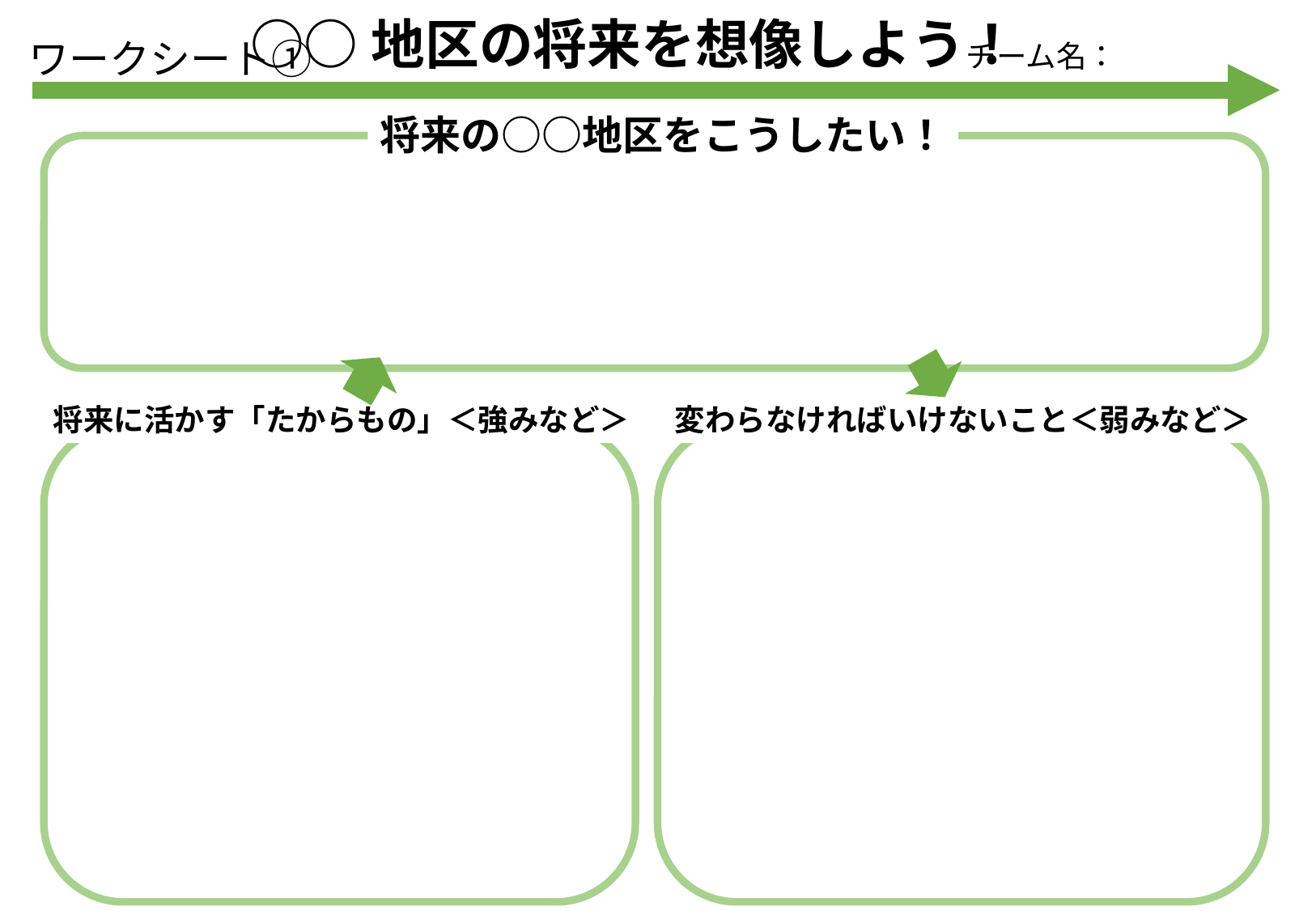

○○地区の将来を想像しよう！
チーム名：
# ワークシート①
将来の○○地区をこうしたい！

将来に活かす「たからもの」＜強みなど＞
変わらなければいけないこと＜弱みなど＞